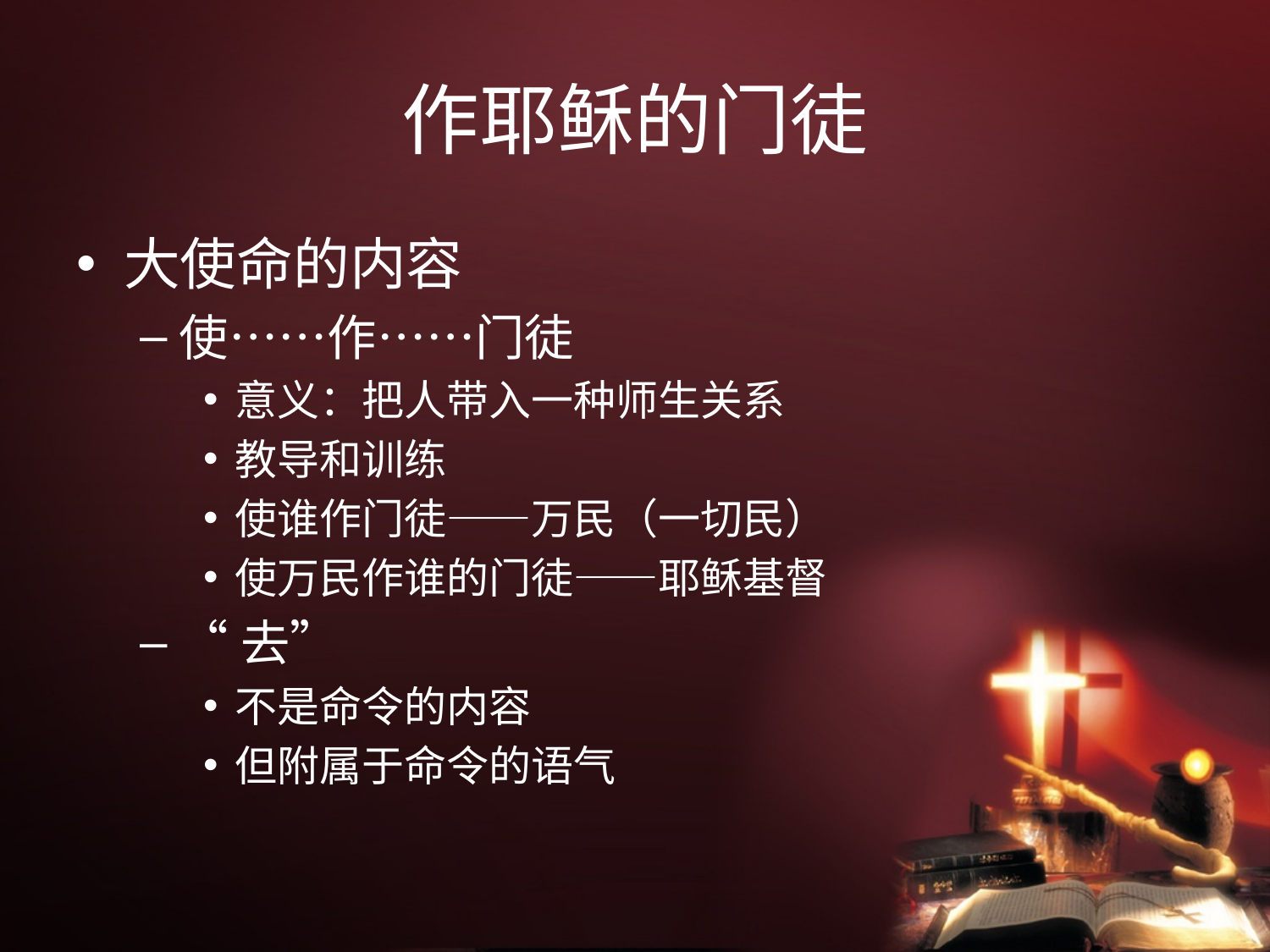

# 作耶稣的门徒
大使命的内容
使……作……门徒
意义：把人带入一种师生关系
教导和训练
使谁作门徒——万民（一切民）
使万民作谁的门徒——耶稣基督
“去”
不是命令的内容
但附属于命令的语气